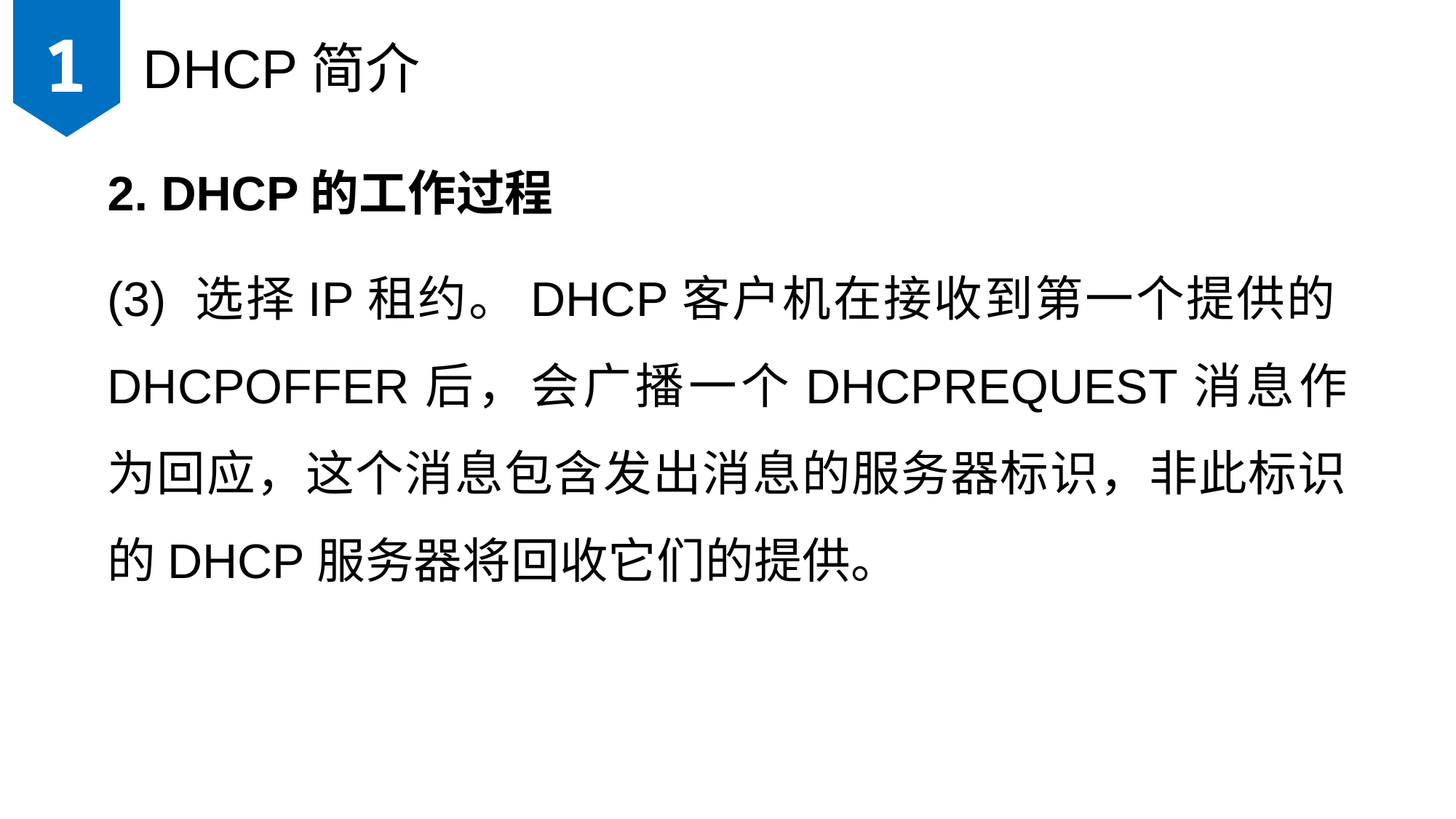

1

DHCP简介
2. DHCP的工作过程
(3) 选择IP租约。DHCP客户机在接收到第一个提供的DHCPOFFER后，会广播一个DHCPREQUEST消息作为回应，这个消息包含发出消息的服务器标识，非此标识的DHCP服务器将回收它们的提供。